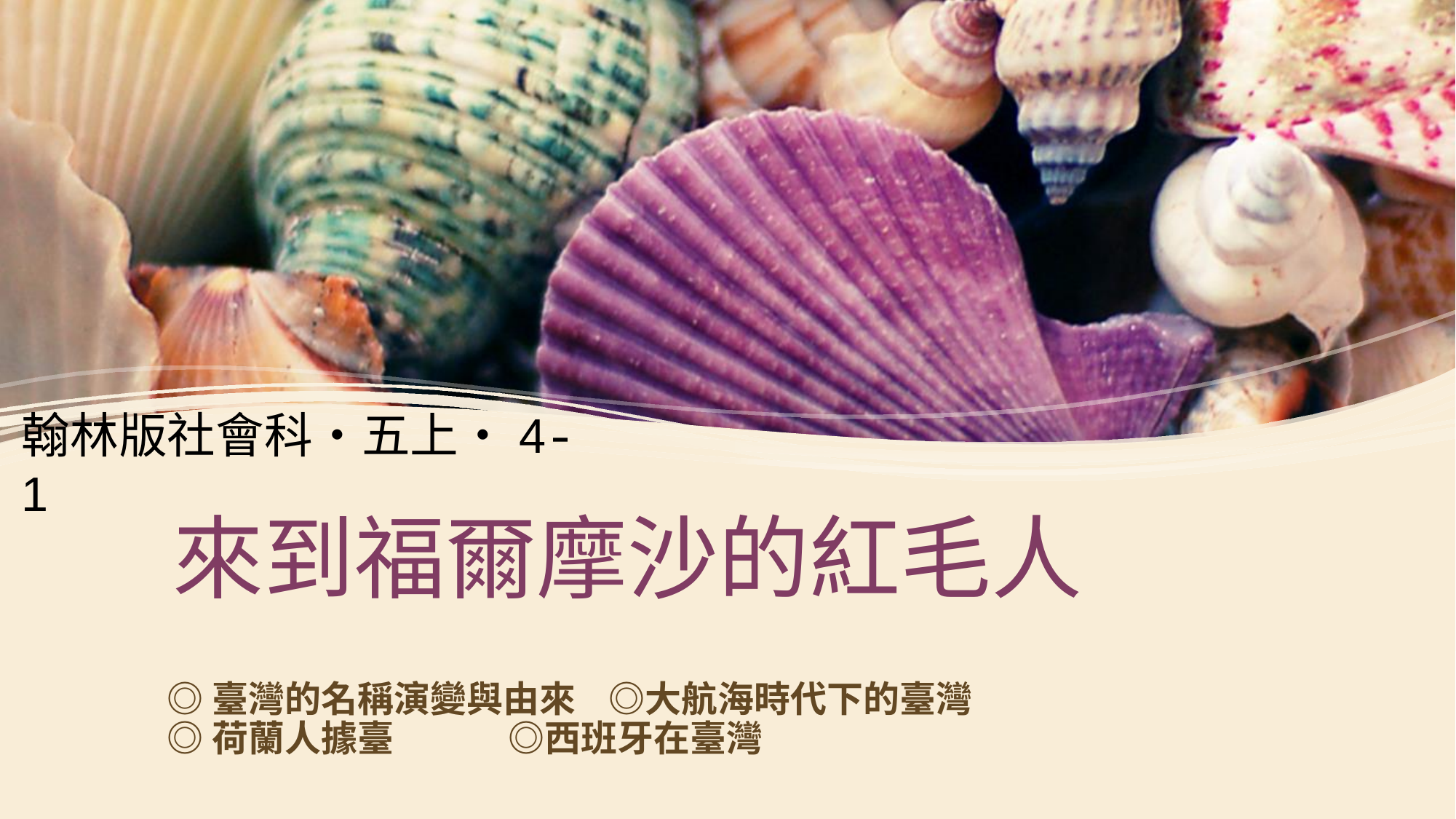

翰林版社會科•五上•4-1
# 來到福爾摩沙的紅毛人
◎臺灣的名稱演變與由來    ◎大航海時代下的臺灣
◎荷蘭人據臺              ◎西班牙在臺灣